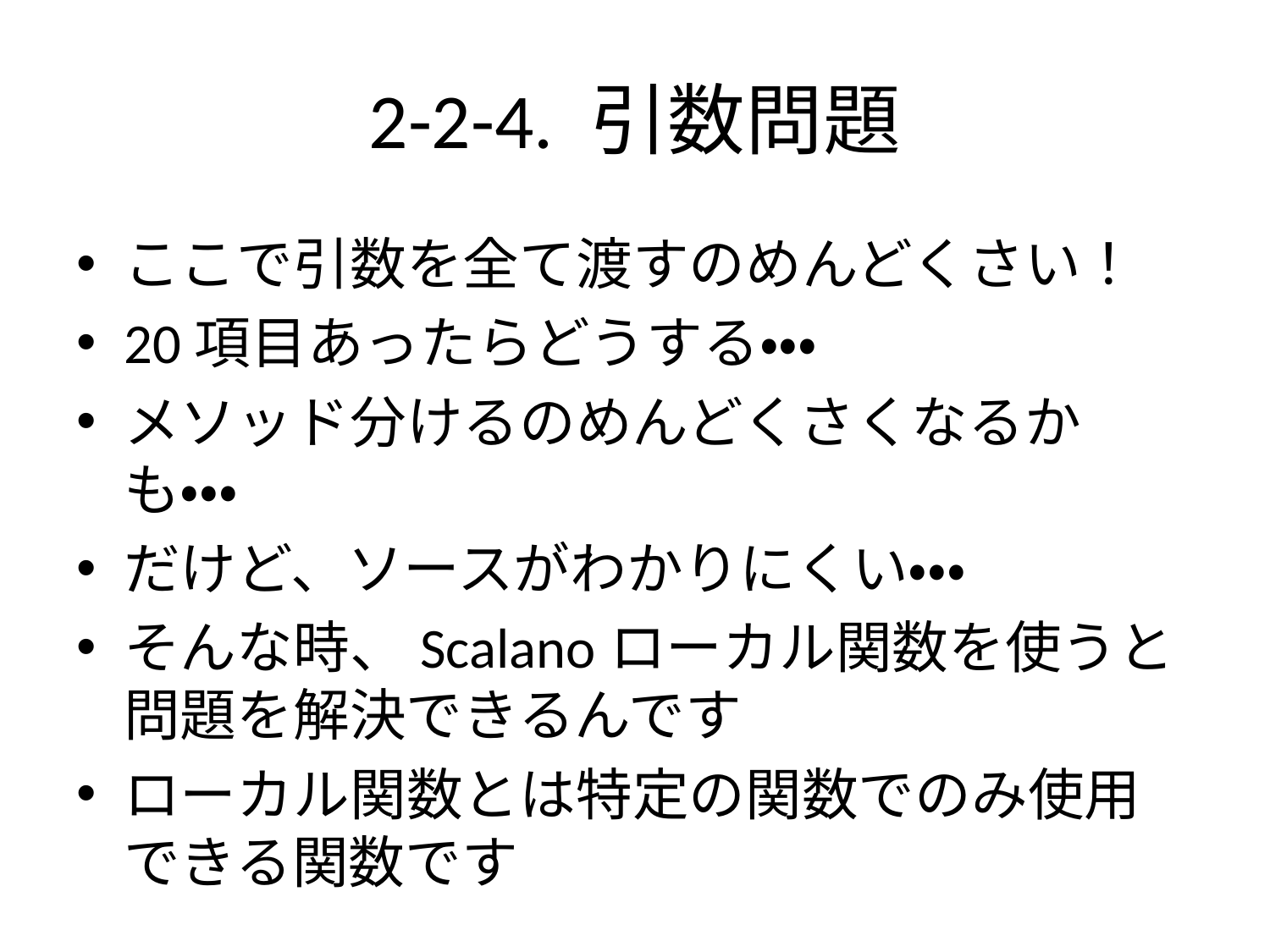

# 2-2-4. 引数問題
ここで引数を全て渡すのめんどくさい！
20項目あったらどうする・・・
メソッド分けるのめんどくさくなるかも・・・
だけど、ソースがわかりにくい・・・
そんな時、Scalanoローカル関数を使うと問題を解決できるんです
ローカル関数とは特定の関数でのみ使用できる関数です